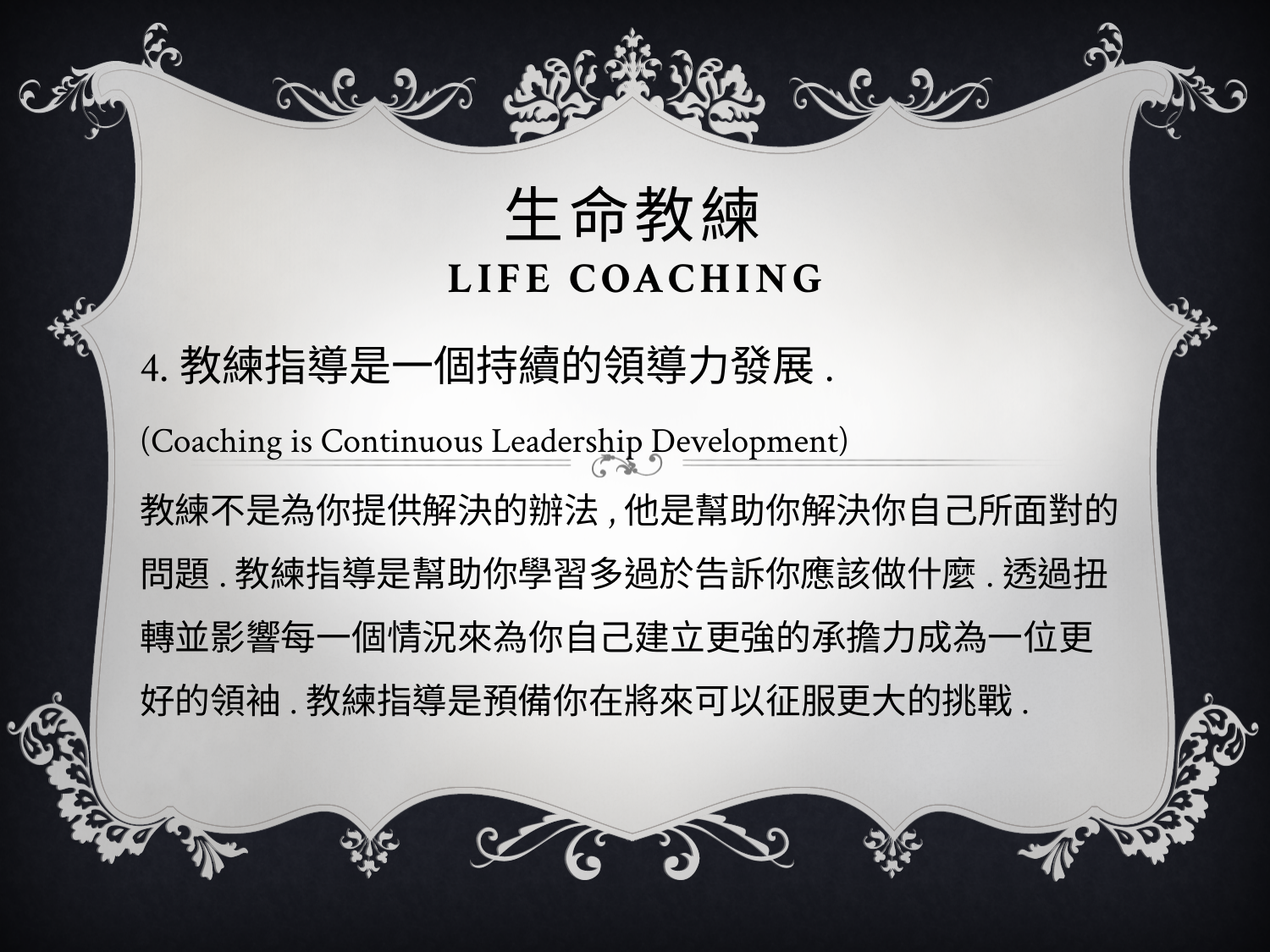

# 生命教練 Life coaching
4.教練指導是一個持續的領導力發展.
(Coaching is Continuous Leadership Development)
教練不是為你提供解決的辦法,他是幫助你解決你自己所面對的問題.教練指導是幫助你學習多過於告訴你應該做什麼.透過扭轉並影響每一個情況來為你自己建立更強的承擔力成為一位更好的領袖.教練指導是預備你在將來可以征服更大的挑戰.